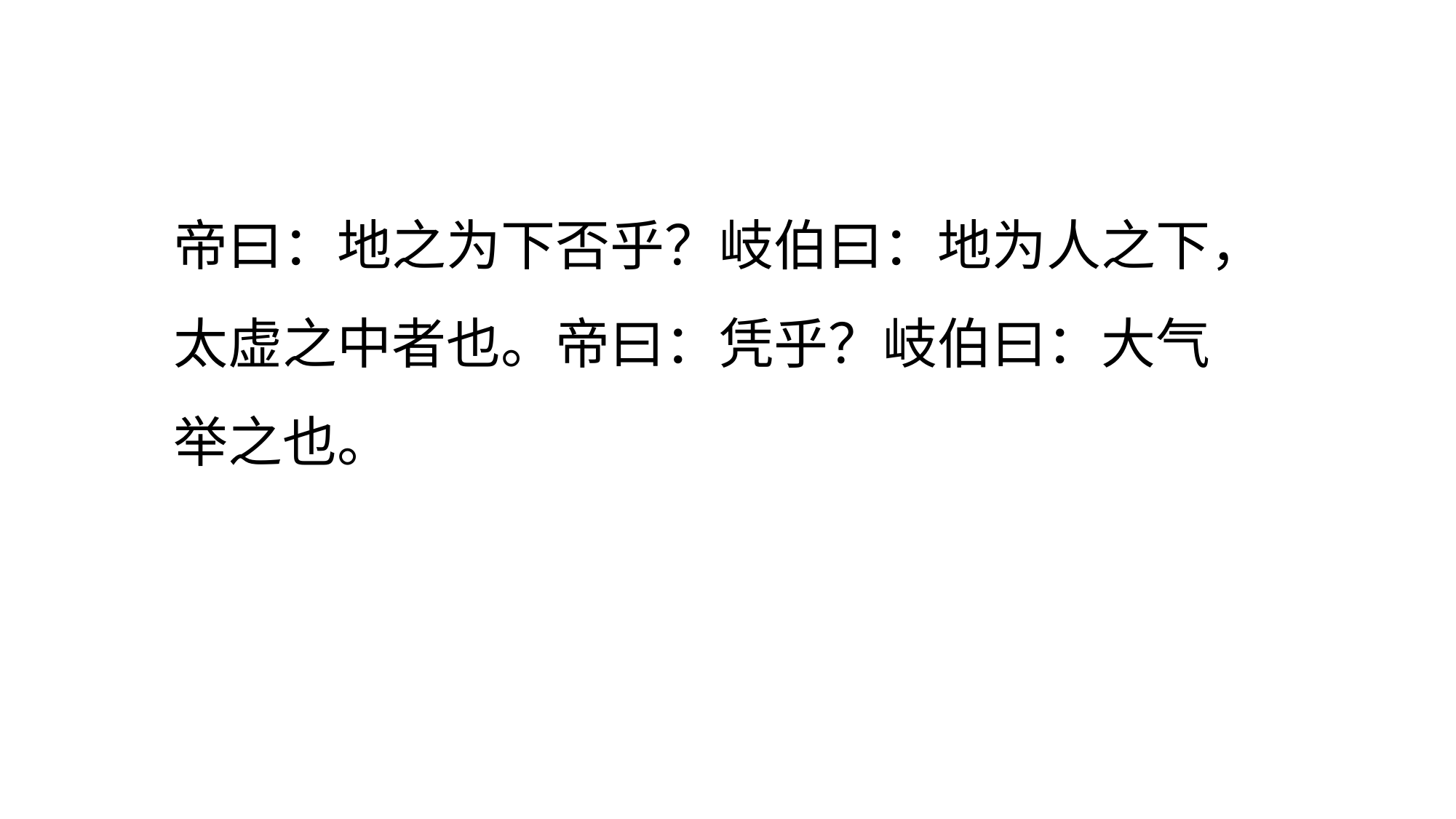

帝曰：地之为下否乎？岐伯曰：地为人之下，太虚之中者也。帝曰：凭乎？岐伯曰：大气举之也。